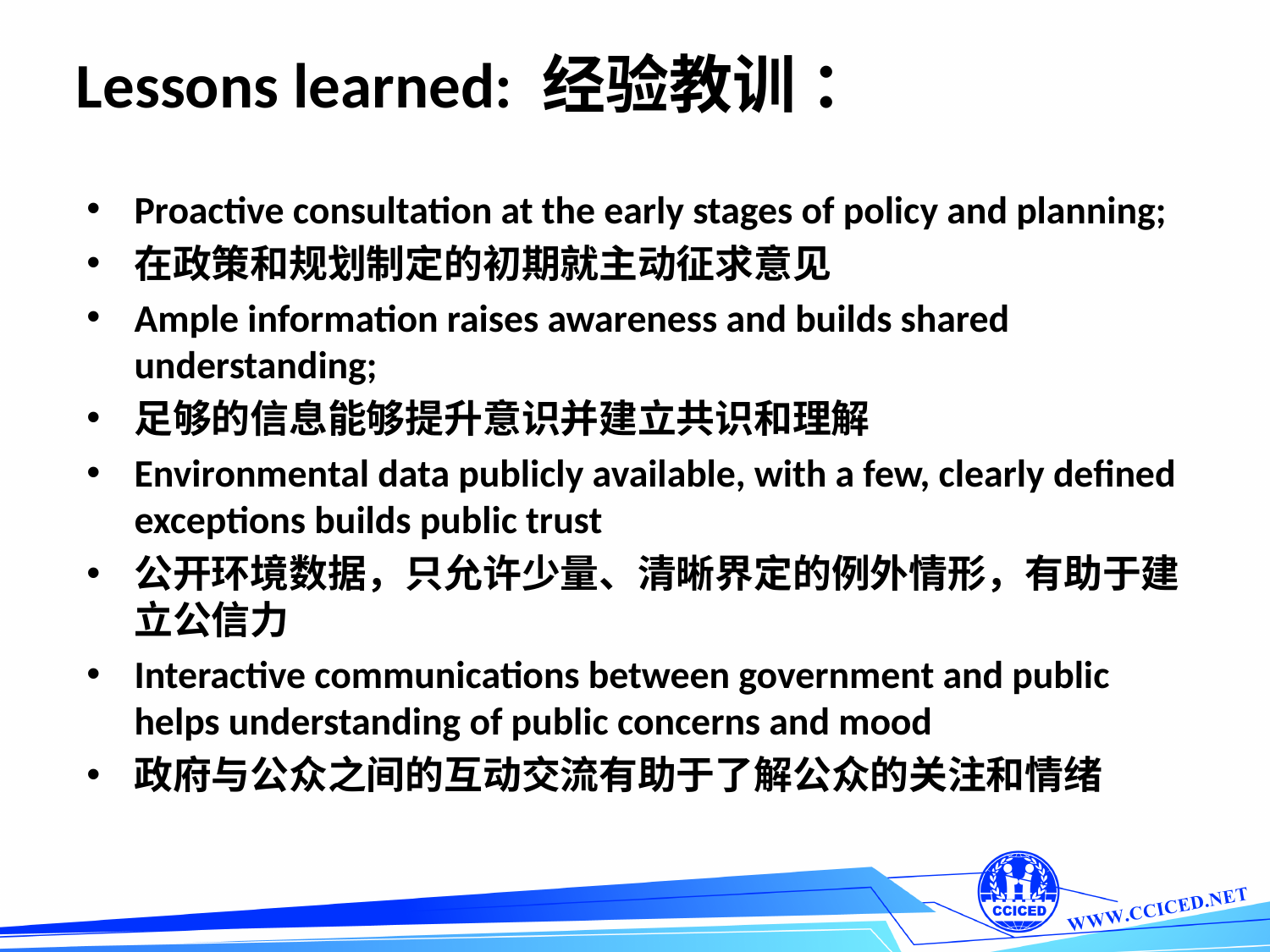

# Lessons learned: 经验教训 ：
Proactive consultation at the early stages of policy and planning;
在政策和规划制定的初期就主动征求意见
Ample information raises awareness and builds shared understanding;
足够的信息能够提升意识并建立共识和理解
Environmental data publicly available, with a few, clearly defined exceptions builds public trust
公开环境数据，只允许少量、清晰界定的例外情形，有助于建立公信力
Interactive communications between government and public helps understanding of public concerns and mood
政府与公众之间的互动交流有助于了解公众的关注和情绪